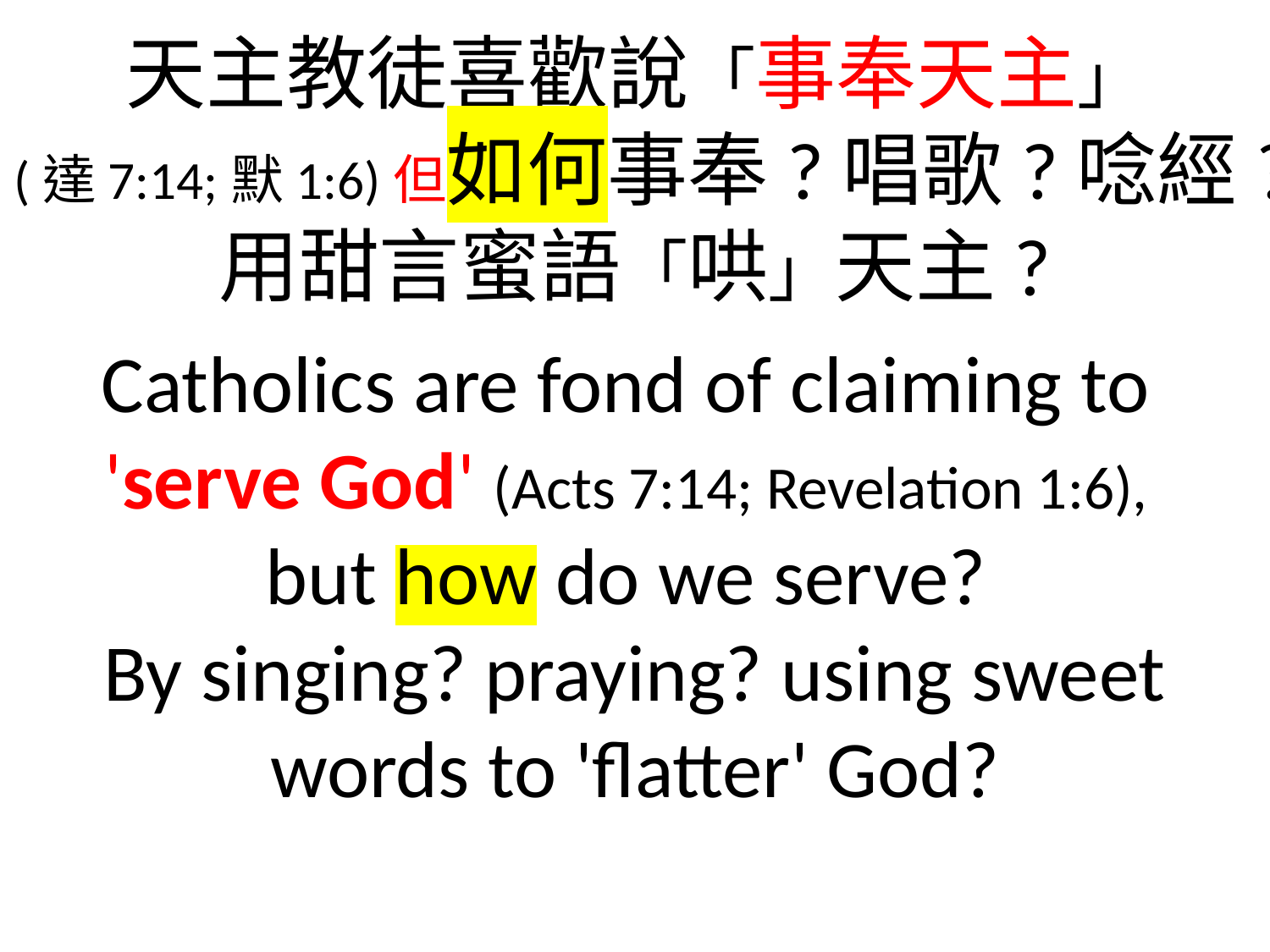

天主教徒喜歡說「事奉天主」
(達7:14;默1:6)但如何事奉?唱歌?唸經?
用甜言蜜語「哄」天主?
Catholics are fond of claiming to  'serve God' (Acts 7:14; Revelation 1:6),
but how do we serve?
By singing? praying? using sweet words to 'flatter' God?